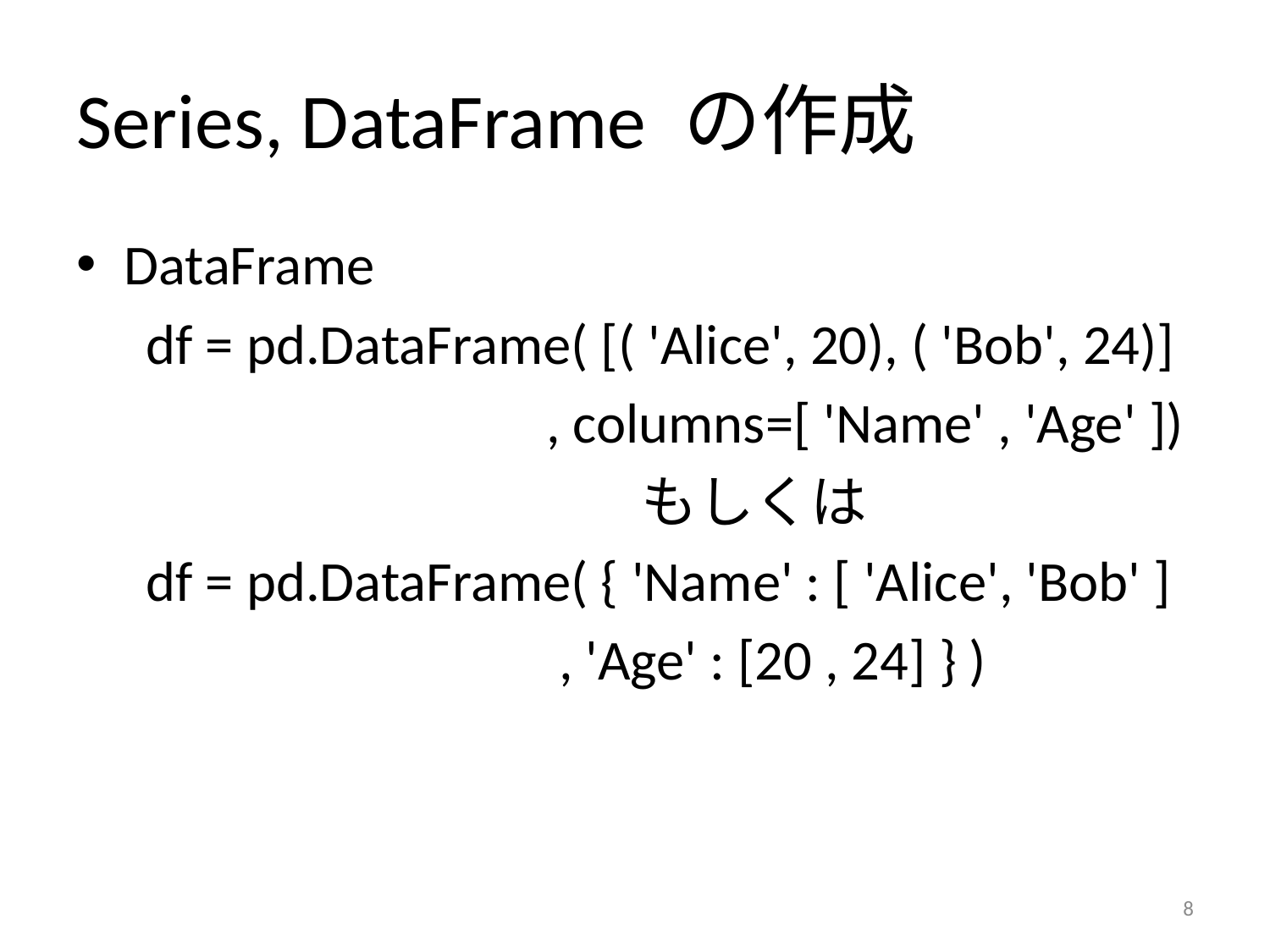

# Series, DataFrame の作成
DataFrame
　df = pd.DataFrame( [( 'Alice', 20), ( 'Bob', 24)]
                                     , columns=[ 'Name' , 'Age' ])
　　　　　　　　　　もしくは
　df = pd.DataFrame( { 'Name' : [ 'Alice', 'Bob' ]
                                      , 'Age' : [20 , 24] } )

8